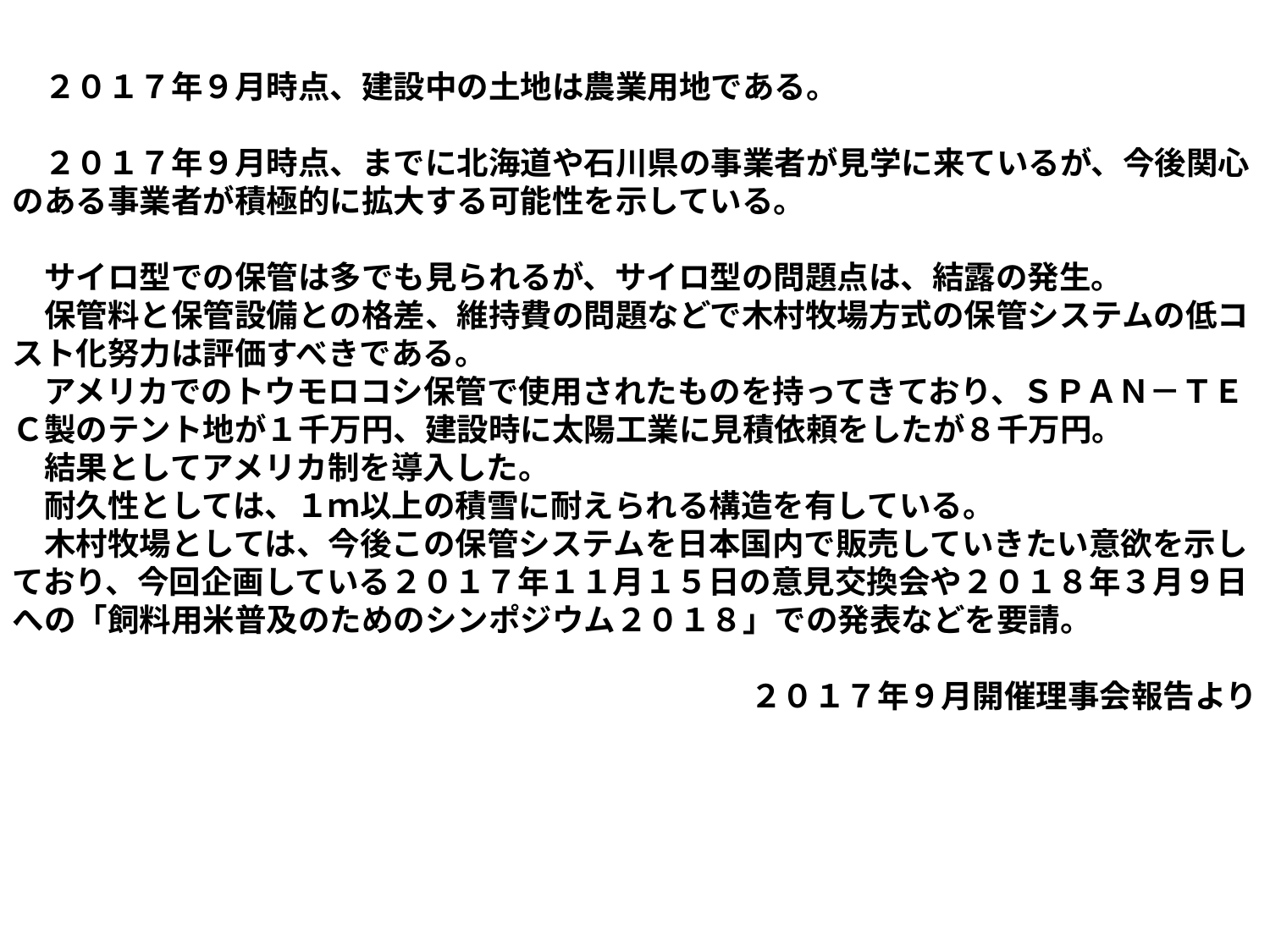

２０１７年９月時点、建設中の土地は農業用地である。

　２０１７年９月時点、までに北海道や石川県の事業者が見学に来ているが、今後関心のある事業者が積極的に拡大する可能性を示している。

　サイロ型での保管は多でも見られるが、サイロ型の問題点は、結露の発生。
　保管料と保管設備との格差、維持費の問題などで木村牧場方式の保管システムの低コスト化努力は評価すべきである。
　アメリカでのトウモロコシ保管で使用されたものを持ってきており、ＳＰＡＮ－ＴＥＣ製のテント地が１千万円、建設時に太陽工業に見積依頼をしたが８千万円。
　結果としてアメリカ制を導入した。
　耐久性としては、１ｍ以上の積雪に耐えられる構造を有している。
　木村牧場としては、今後この保管システムを日本国内で販売していきたい意欲を示しており、今回企画している２０１７年１１月１５日の意見交換会や２０１８年３月９日への「飼料用米普及のためのシンポジウム２０１８」での発表などを要請。

２０１７年９月開催理事会報告より